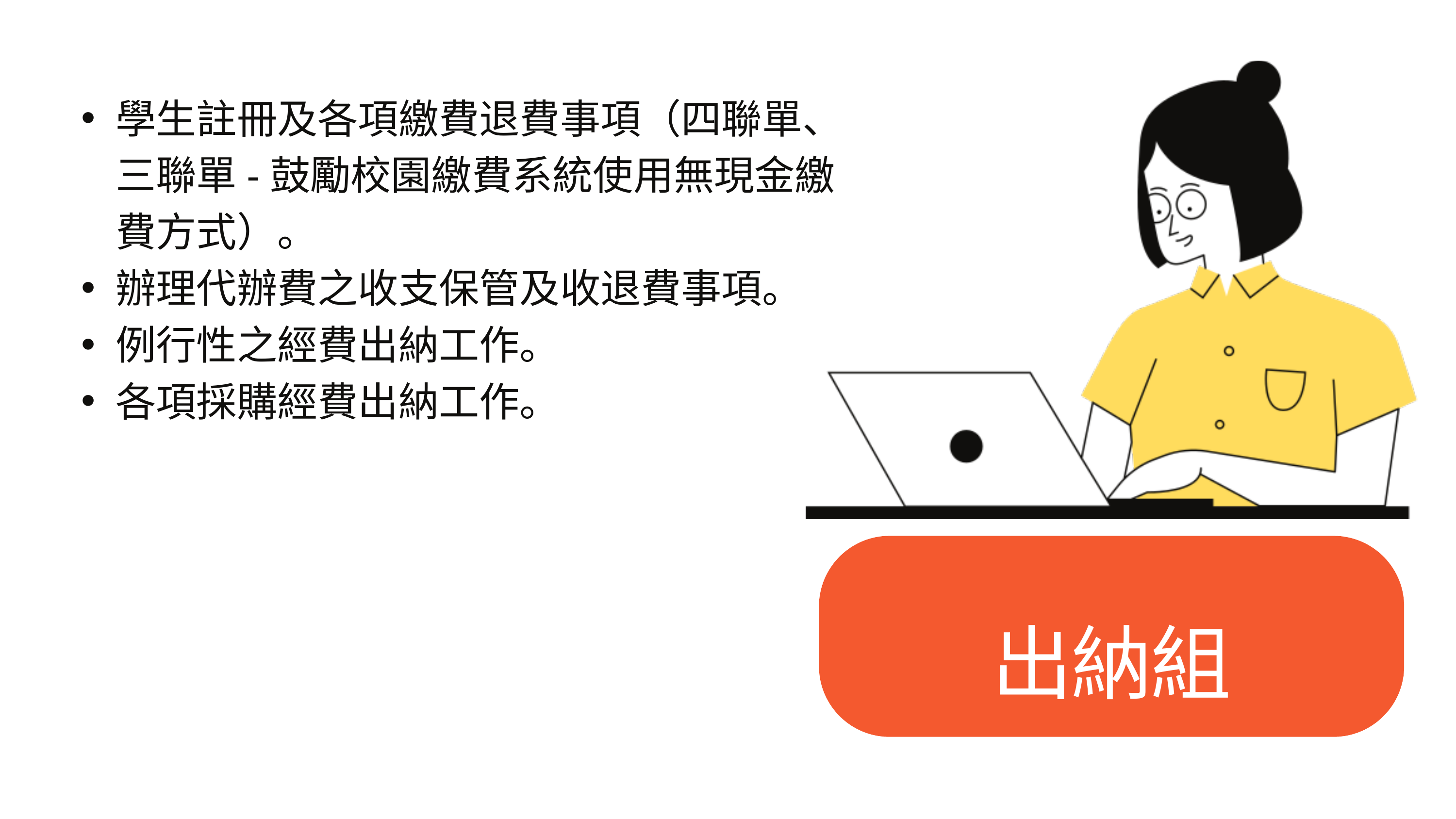

學生註冊及各項繳費退費事項（四聯單、三聯單-鼓勵校園繳費系統使用無現金繳費方式）。
辦理代辦費之收支保管及收退費事項。
例行性之經費出納工作。
各項採購經費出納工作。

出納組